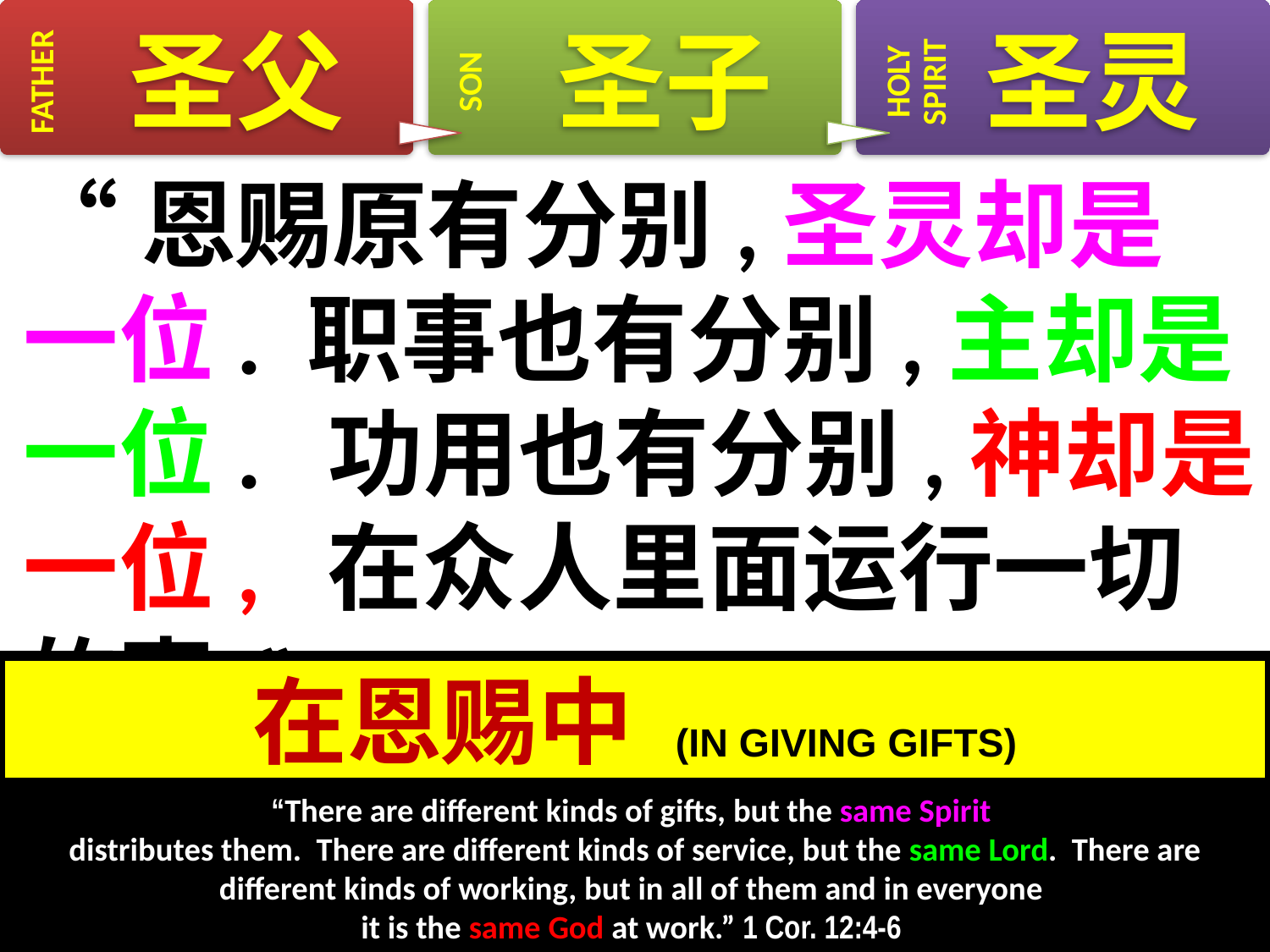

FATHER
圣父
SON
圣子
HOLY SPIRIT
圣灵
# “恩赐原有分别,圣灵却是一位. 职事也有分别,主却是一位.  功用也有分别,神却是一位,  在众人里面运行一切的事.”
在恩赐中 (IN GIVING GIFTS)
“There are different kinds of gifts, but the same Spirit
distributes them.  There are different kinds of service, but the same Lord.  There are different kinds of working, but in all of them and in everyone
it is the same God at work.” 1 Cor. 12:4-6